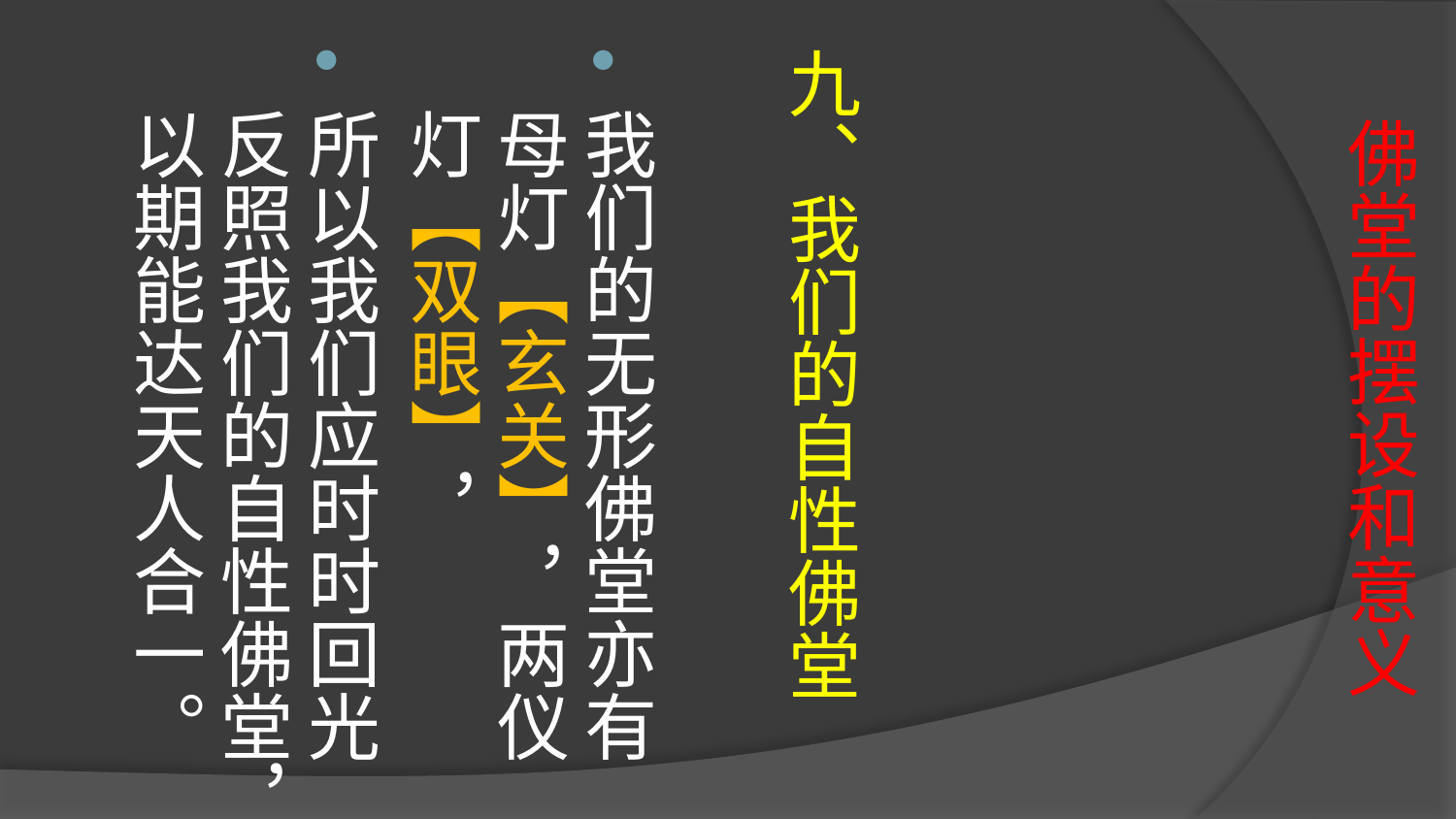

# 佛堂的摆设和意义
九、我们的自性佛堂

我们的无形佛堂亦有母灯【玄关】，两仪灯【双眼】，
所以我们应时时回光反照我们的自性佛堂，以期能达天人合一。